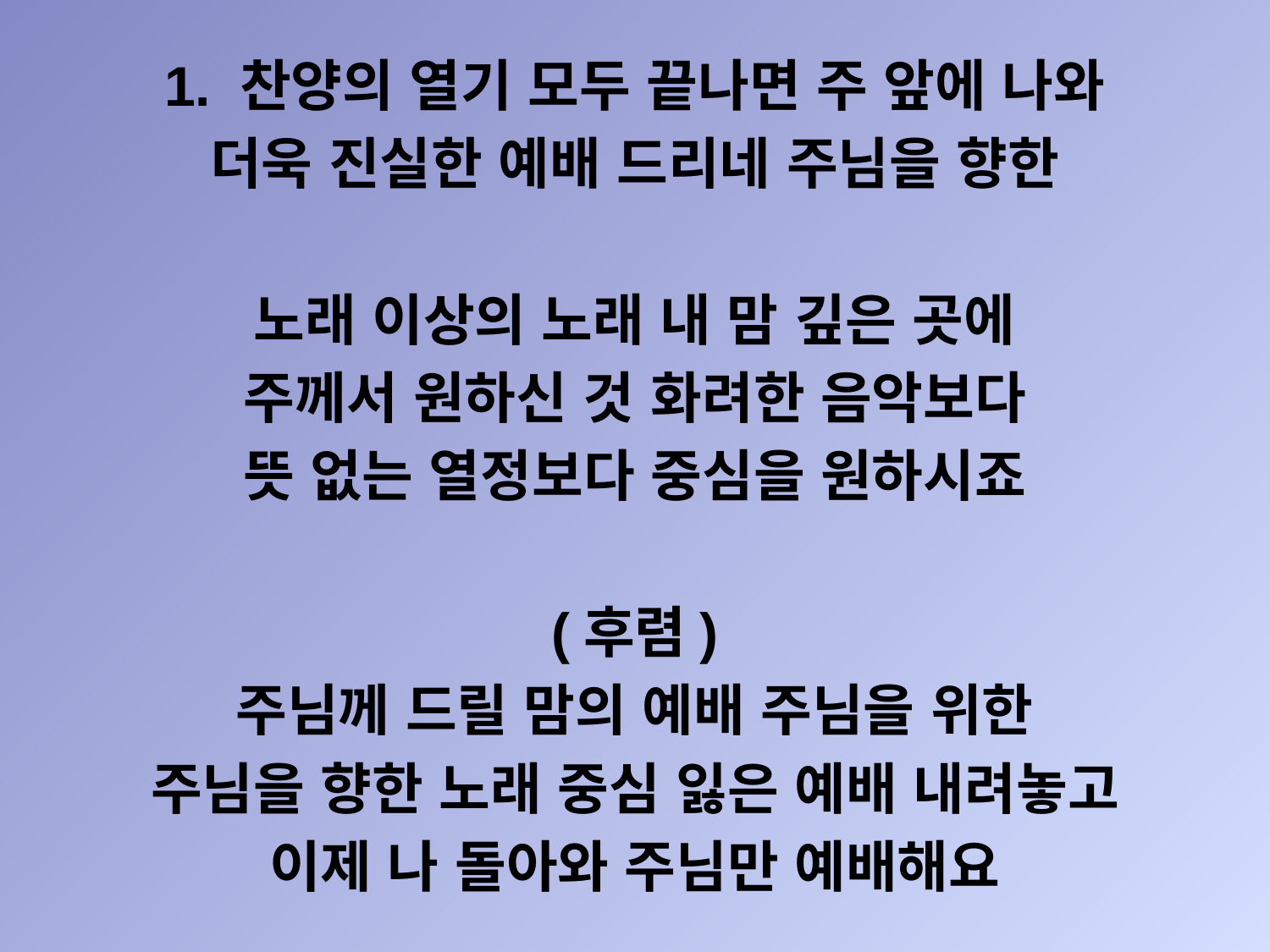

1. 찬양의 열기 모두 끝나면 주 앞에 나와
더욱 진실한 예배 드리네 주님을 향한

노래 이상의 노래 내 맘 깊은 곳에
주께서 원하신 것 화려한 음악보다
뜻 없는 열정보다 중심을 원하시죠

(후렴)
주님께 드릴 맘의 예배 주님을 위한
주님을 향한 노래 중심 잃은 예배 내려놓고
이제 나 돌아와 주님만 예배해요